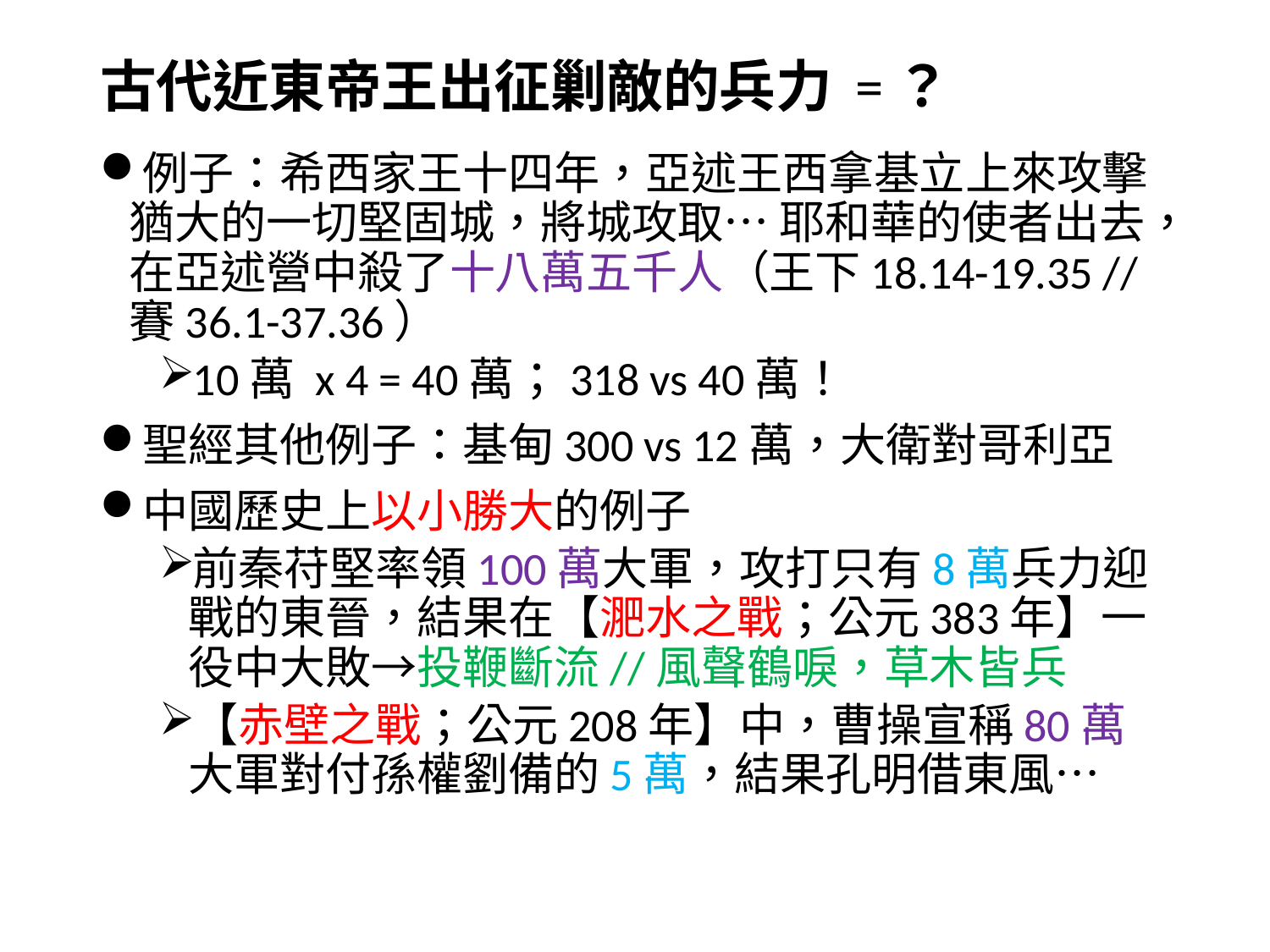

# 古代近東帝王出征剿敵的兵力 =？
例子：希西家王十四年，亞述王西拿基立上來攻擊猶大的一切堅固城，將城攻取… 耶和華的使者出去，在亞述營中殺了十八萬五千人（王下18.14-19.35 // 賽36.1-37.36）
10萬 x 4 = 40萬；318 vs 40萬！
聖經其他例子：基甸300 vs 12萬，大衛對哥利亞
中國歷史上以小勝大的例子
前秦苻堅率領100萬大軍，攻打只有8萬兵力迎戰的東晉，結果在【淝水之戰；公元383年】一役中大敗→投鞭斷流//風聲鶴唳，草木皆兵
【赤壁之戰；公元208年】中，曹操宣稱80萬大軍對付孫權劉備的5萬，結果孔明借東風…